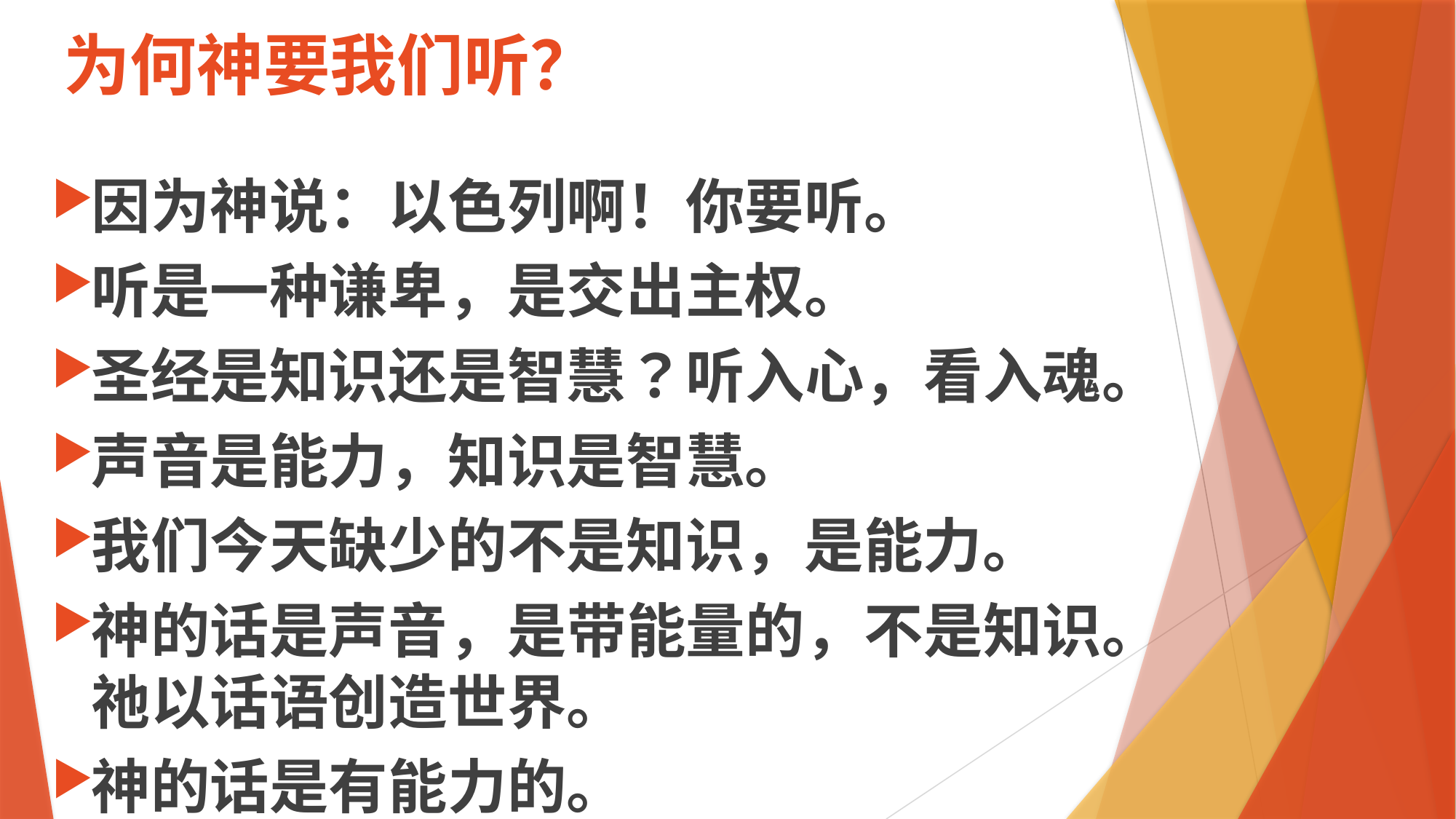

# 为何神要我们听？
因为神说：以色列啊！你要听。
听是一种谦卑，是交出主权。
圣经是知识还是智慧？听入心，看入魂。
声音是能力，知识是智慧。
我们今天缺少的不是知识，是能力。
神的话是声音，是带能量的，不是知识。祂以话语创造世界。
神的话是有能力的。